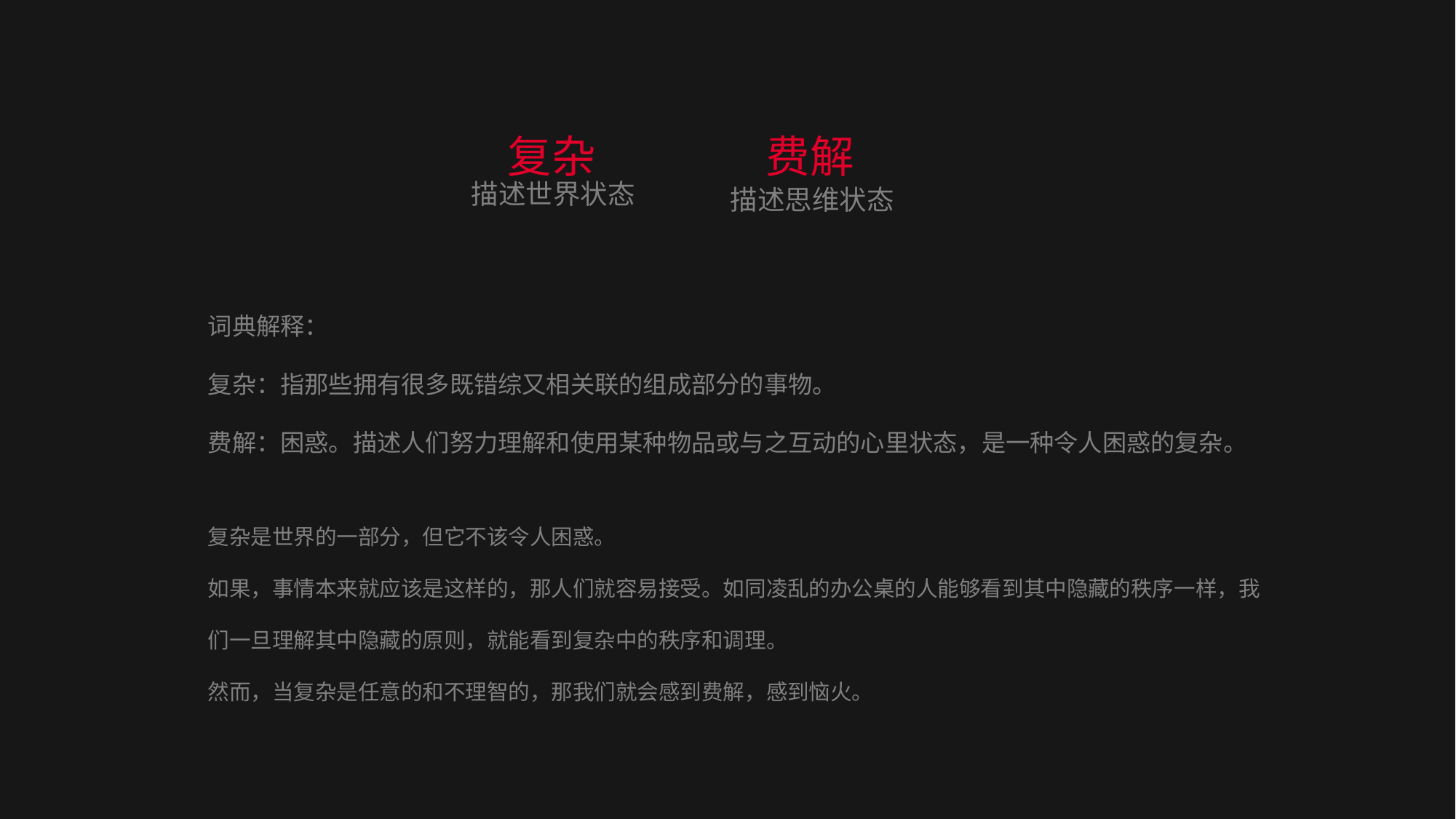

# 复杂
费解
描述思维状态
描述世界状态
词典解释：
复杂：指那些拥有很多既错综又相关联的组成部分的事物。
费解：困惑。描述人们努力理解和使用某种物品或与之互动的心里状态，是一种令人困惑的复杂。

复杂是世界的一部分，但它不该令人困惑。
如果，事情本来就应该是这样的，那人们就容易接受。如同凌乱的办公桌的人能够看到其中隐藏的秩序一样，我们一旦理解其中隐藏的原则，就能看到复杂中的秩序和调理。
然而，当复杂是任意的和不理智的，那我们就会感到费解，感到恼火。